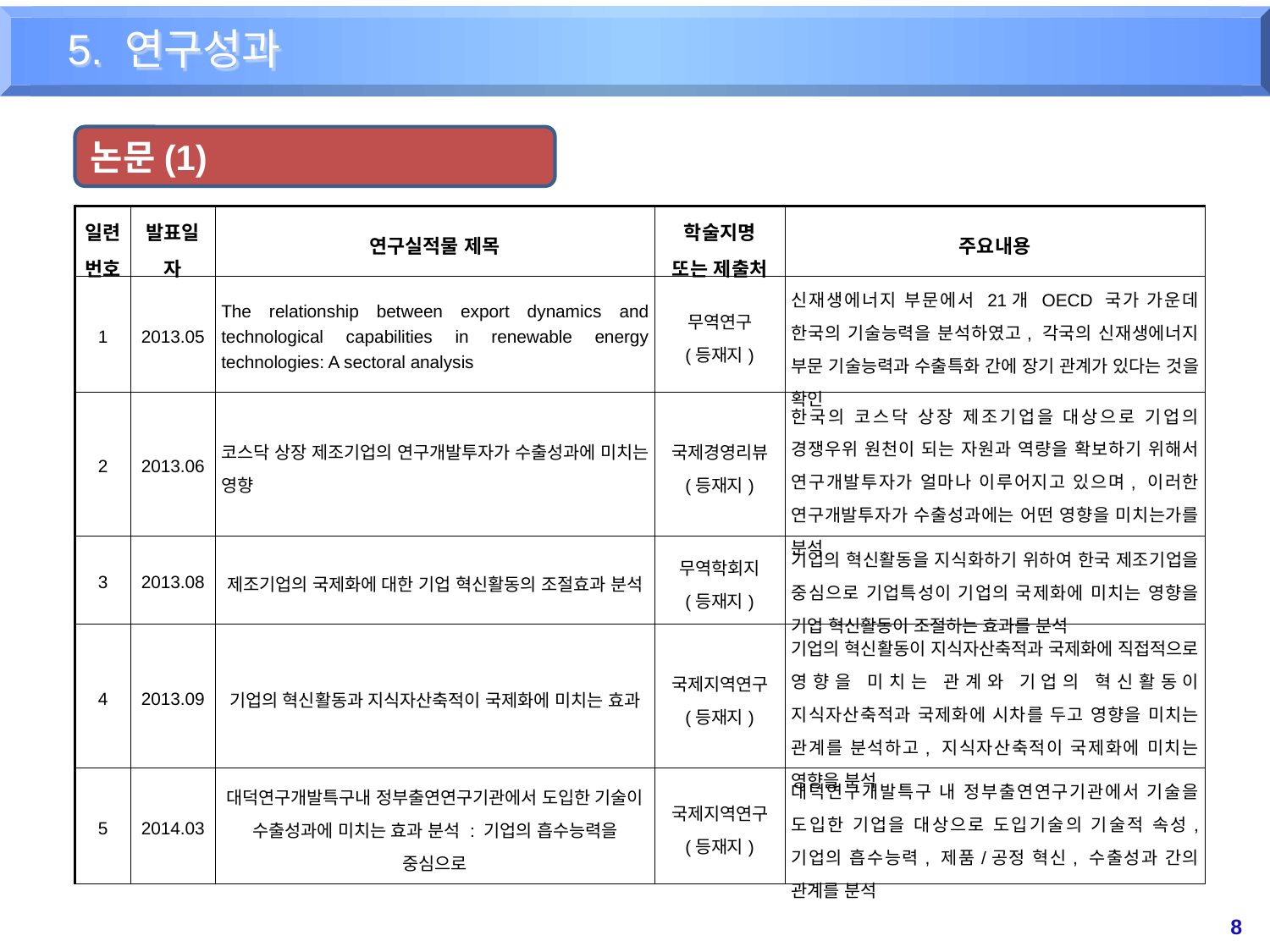

5. 연구성과
논문(1)
| 일련 번호 | 발표일자 | 연구실적물 제목 | 학술지명 또는 제출처 | 주요내용 |
| --- | --- | --- | --- | --- |
| 1 | 2013.05 | The relationship between export dynamics and technological capabilities in renewable energy technologies: A sectoral analysis | 무역연구 (등재지) | 신재생에너지 부문에서 21개 OECD 국가 가운데 한국의 기술능력을 분석하였고, 각국의 신재생에너지 부문 기술능력과 수출특화 간에 장기 관계가 있다는 것을 확인 |
| 2 | 2013.06 | 코스닥 상장 제조기업의 연구개발투자가 수출성과에 미치는 영향 | 국제경영리뷰 (등재지) | 한국의 코스닥 상장 제조기업을 대상으로 기업의 경쟁우위 원천이 되는 자원과 역량을 확보하기 위해서 연구개발투자가 얼마나 이루어지고 있으며, 이러한 연구개발투자가 수출성과에는 어떤 영향을 미치는가를 분석 |
| 3 | 2013.08 | 제조기업의 국제화에 대한 기업 혁신활동의 조절효과 분석 | 무역학회지 (등재지) | 기업의 혁신활동을 지식화하기 위하여 한국 제조기업을 중심으로 기업특성이 기업의 국제화에 미치는 영향을 기업 혁신활동이 조절하는 효과를 분석 |
| 4 | 2013.09 | 기업의 혁신활동과 지식자산축적이 국제화에 미치는 효과 | 국제지역연구 (등재지) | 기업의 혁신활동이 지식자산축적과 국제화에 직접적으로 영향을 미치는 관계와 기업의 혁신활동이 지식자산축적과 국제화에 시차를 두고 영향을 미치는 관계를 분석하고, 지식자산축적이 국제화에 미치는 영향을 분석 |
| 5 | 2014.03 | 대덕연구개발특구내 정부출연연구기관에서 도입한 기술이 수출성과에 미치는 효과 분석 : 기업의 흡수능력을 중심으로 | 국제지역연구 (등재지) | 대덕연구개발특구 내 정부출연연구기관에서 기술을 도입한 기업을 대상으로 도입기술의 기술적 속성, 기업의 흡수능력, 제품/공정 혁신, 수출성과 간의 관계를 분석 |
8